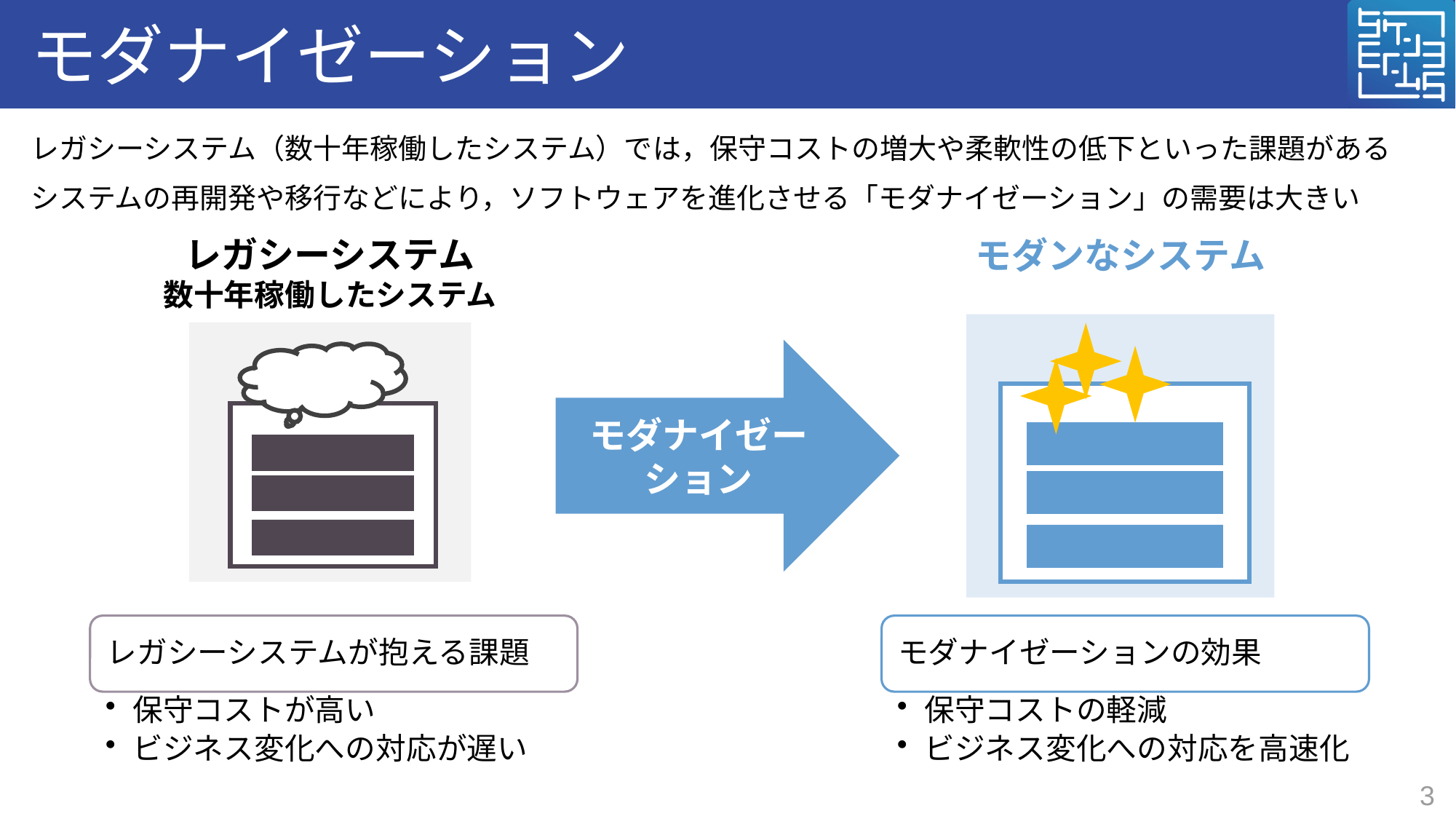

# モダナイゼーション
レガシーシステム（数十年稼働したシステム）では，保守コストの増大や柔軟性の低下といった課題がある
システムの再開発や移行などにより，ソフトウェアを進化させる「モダナイゼーション」の需要は大きい
モダンなシステム
レガシーシステム
数十年稼働したシステム

モダナイゼーション
レガシーシステムが抱える課題
保守コストが高い
ビジネス変化への対応が遅い
モダナイゼーションの効果
保守コストの軽減
ビジネス変化への対応を高速化
3